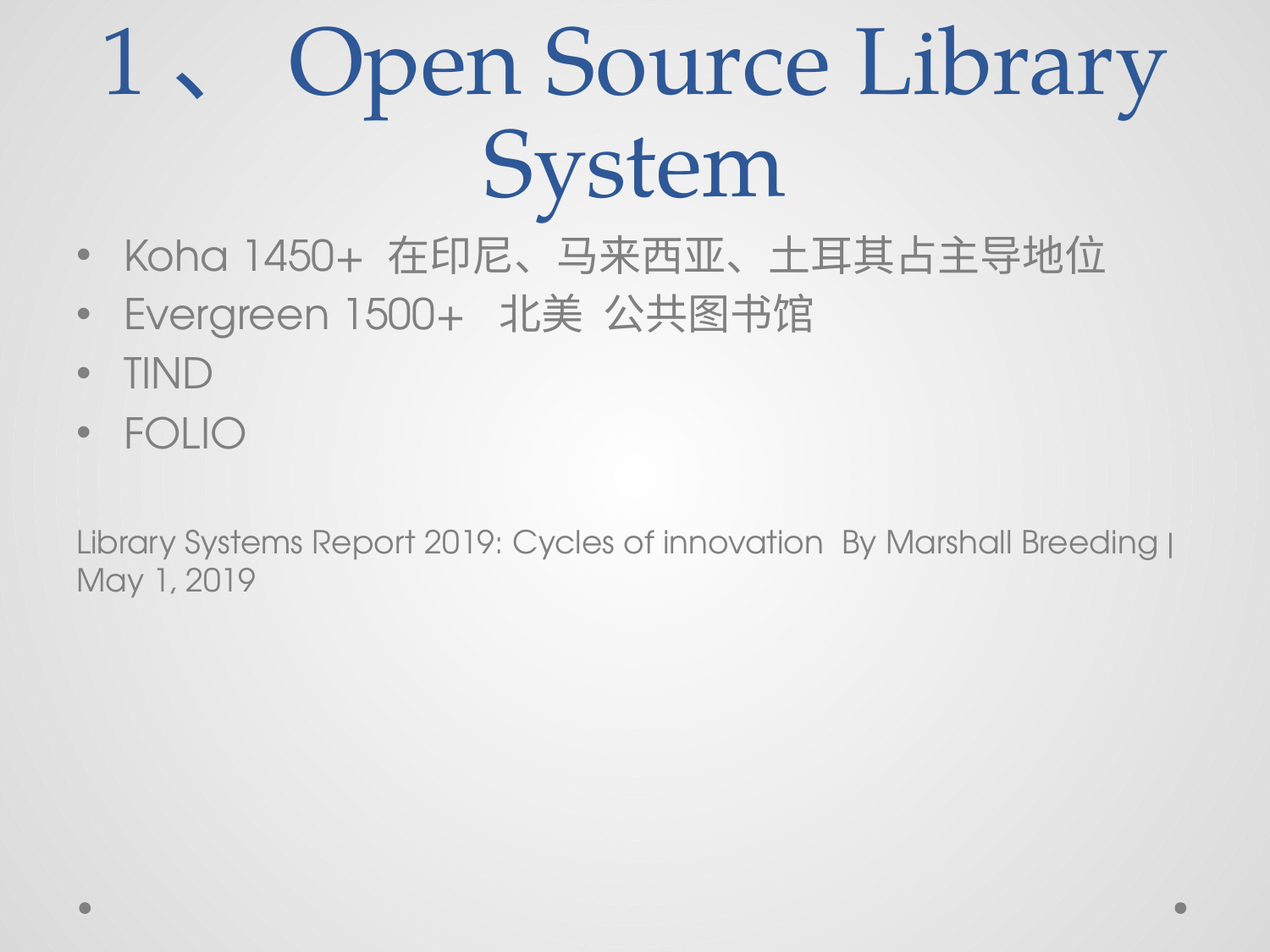

# 1、Open Source Library System
Koha 1450+ 在印尼、马来西亚、土耳其占主导地位
Evergreen 1500+  北美  公共图书馆
TIND
FOLIO

Library Systems Report 2019: Cycles of innovation  By Marshall Breeding |  May 1, 2019